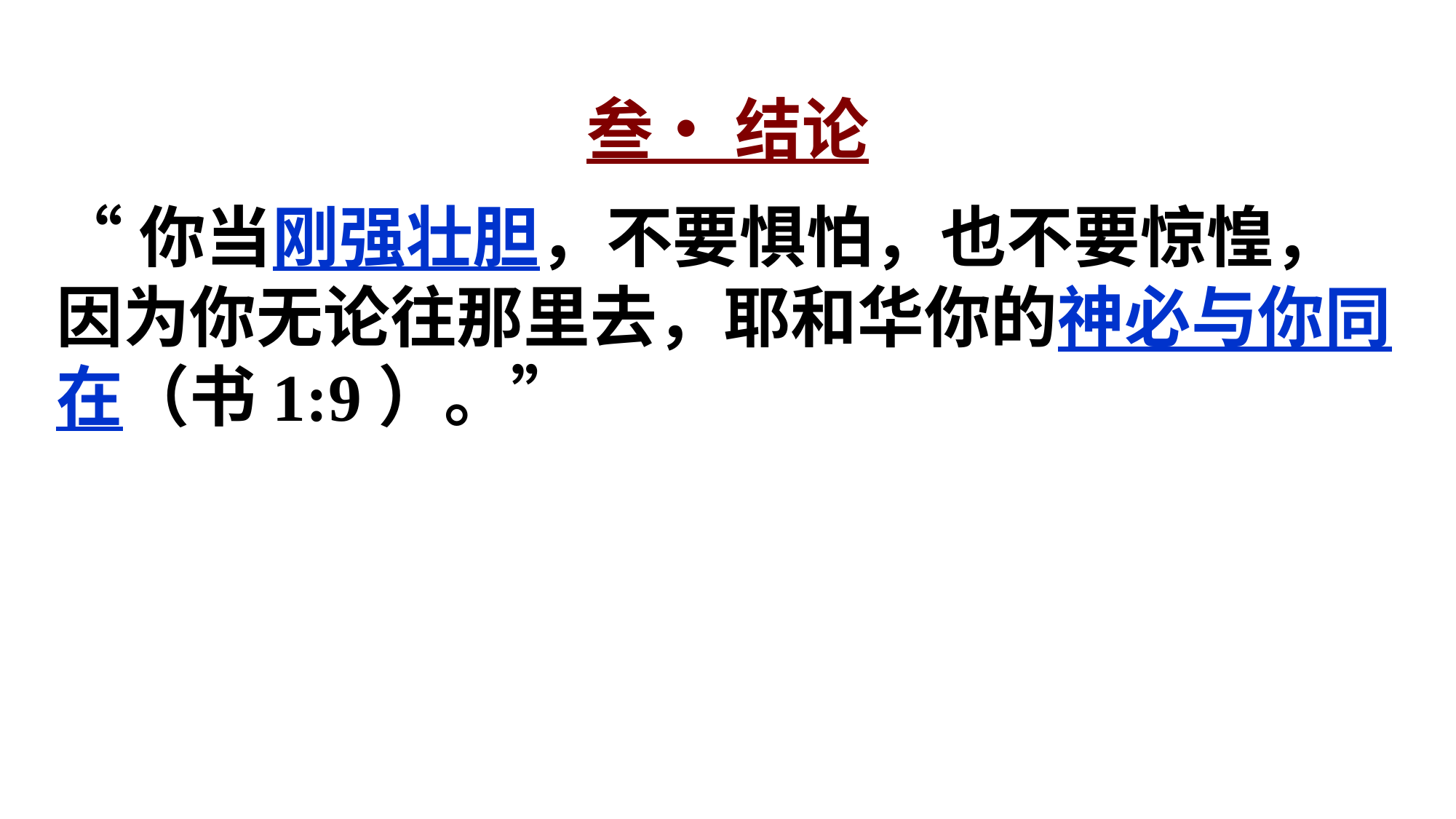

叁‧ 结论
“你当刚强壮胆，不要惧怕，也不要惊惶，因为你无论往那里去，耶和华你的神必与你同在（书1:9）。”